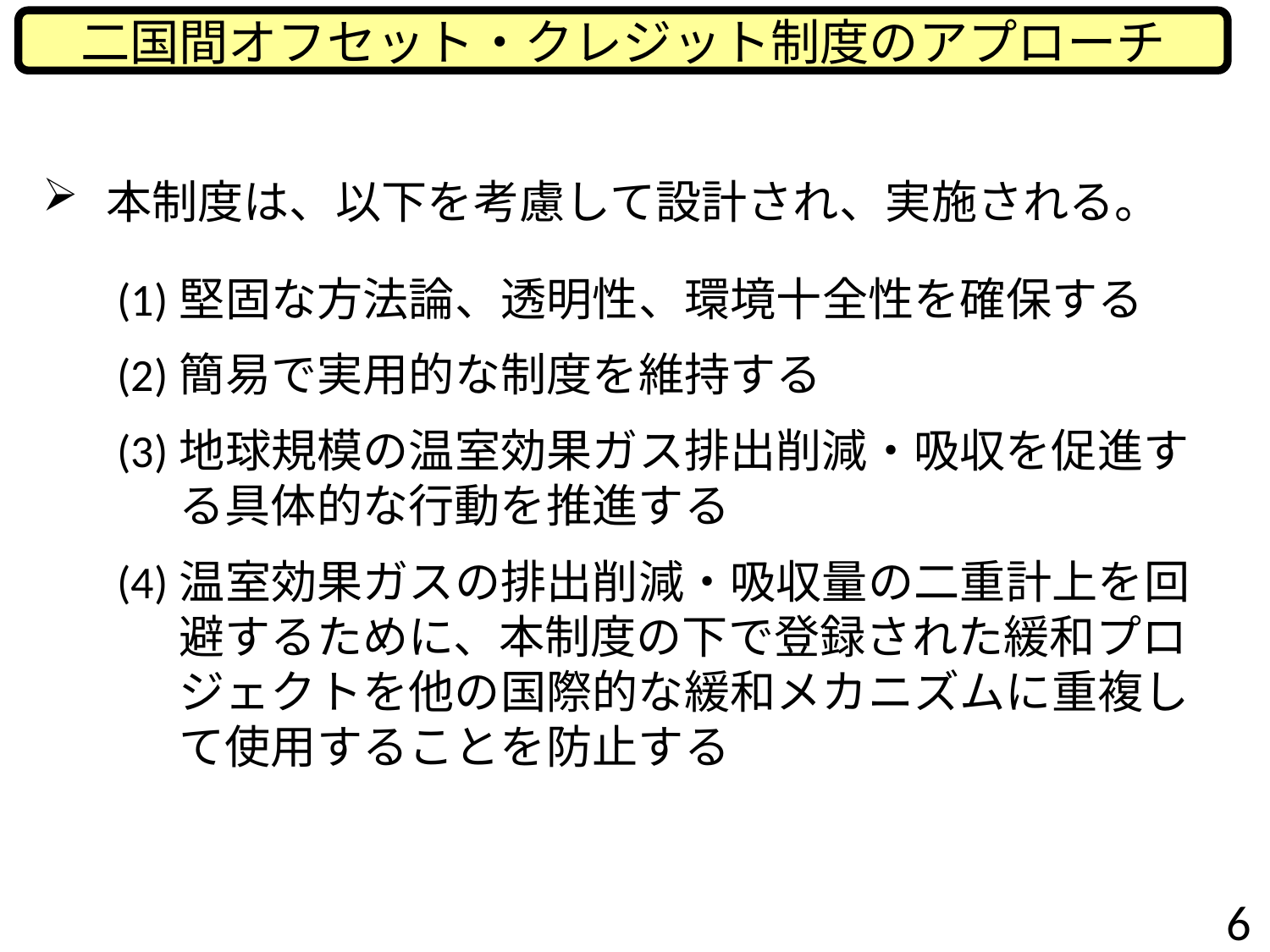

二国間オフセット・クレジット制度のアプローチ
本制度は、以下を考慮して設計され、実施される。
(1)堅固な方法論、透明性、環境十全性を確保する
(2)簡易で実用的な制度を維持する
(3)地球規模の温室効果ガス排出削減・吸収を促進する具体的な行動を推進する
(4)温室効果ガスの排出削減・吸収量の二重計上を回避するために、本制度の下で登録された緩和プロジェクトを他の国際的な緩和メカニズムに重複して使用することを防止する
6